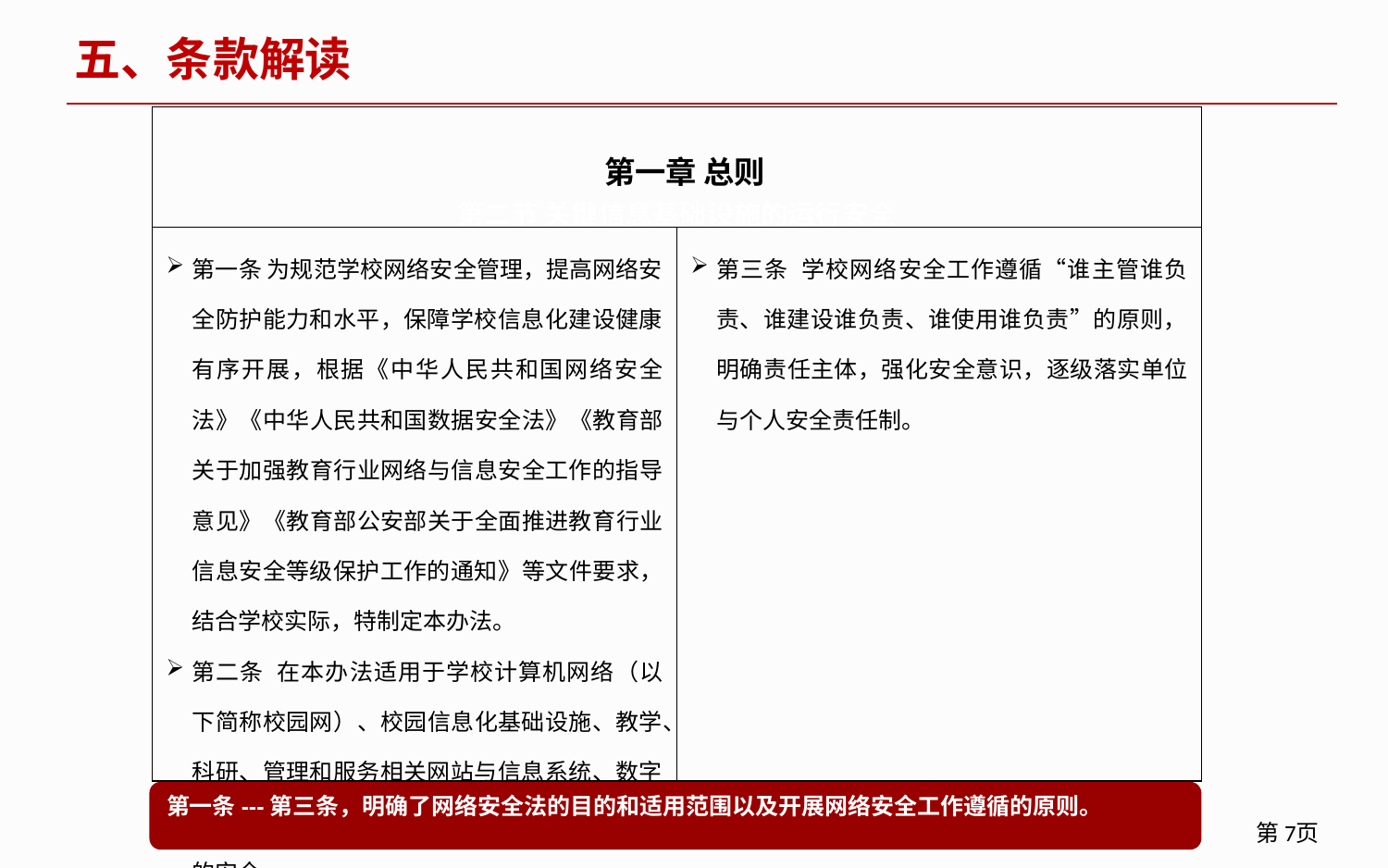

五、条款解读
| 第一章 总则 第二节 关键信息基础设施的运行安全 |  |
| --- | --- |
| 第一条 为规范学校网络安全管理，提高网络安全防护能力和水平，保障学校信息化建设健康有序开展，根据《中华人民共和国网络安全法》《中华人民共和国数据安全法》《教育部关于加强教育行业网络与信息安全工作的指导意见》《教育部公安部关于全面推进教育行业信息安全等级保护工作的通知》等文件要求，结合学校实际，特制定本办法。 第二条  在本办法适用于学校计算机网络（以下简称校园网）、校园信息化基础设施、教学、科研、管理和服务相关网站与信息系统、数字资源系统等所涉及的硬件、软件、信息和数据的安全。 | 第三条 学校网络安全工作遵循“谁主管谁负责、谁建设谁负责、谁使用谁负责”的原则，明确责任主体，强化安全意识，逐级落实单位与个人安全责任制。 |
第一条---第三条，明确了网络安全法的目的和适用范围以及开展网络安全工作遵循的原则。